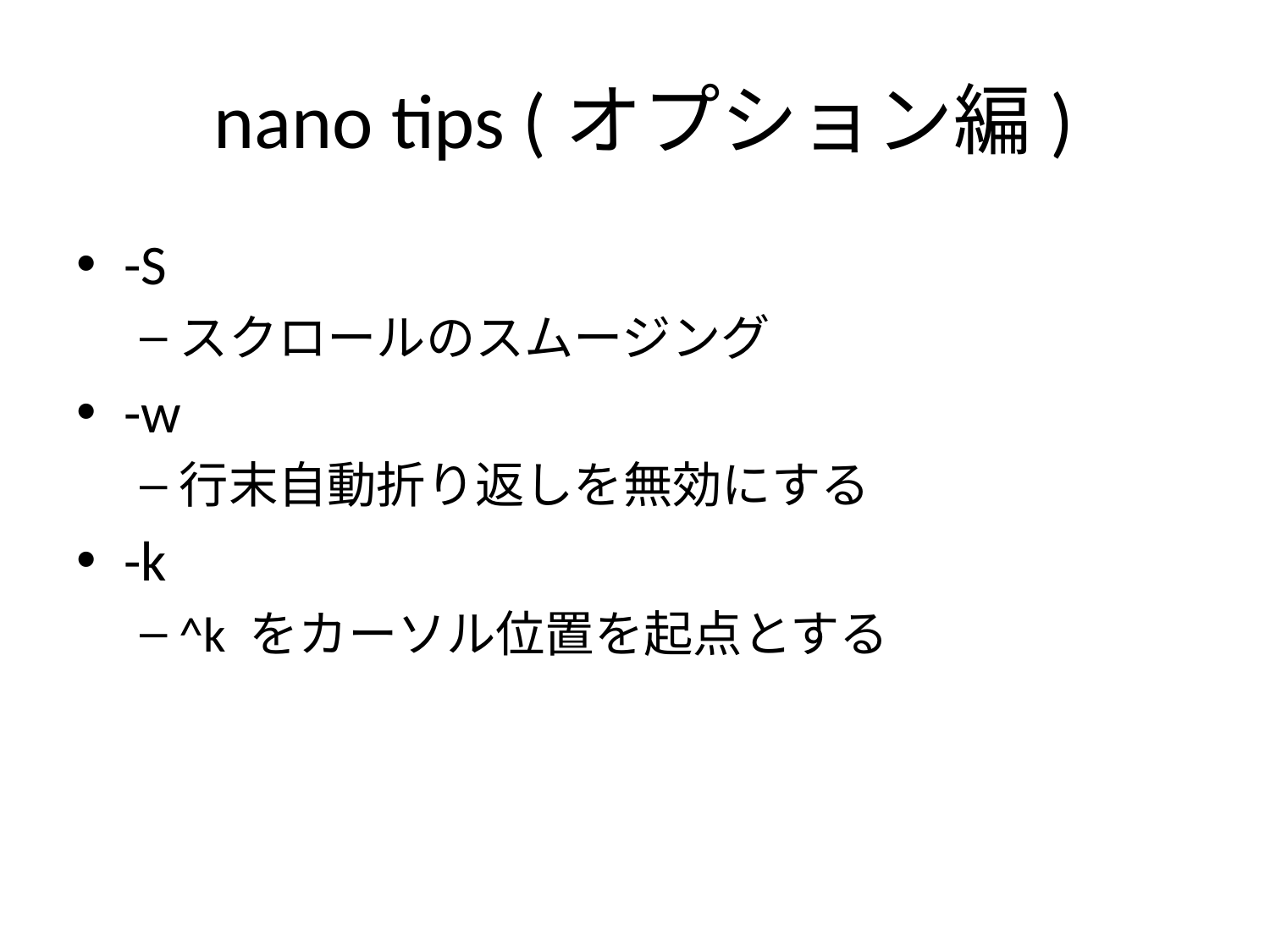

# nano tips (オプション編)
-S
スクロールのスムージング
-w
行末自動折り返しを無効にする
-k
^k をカーソル位置を起点とする